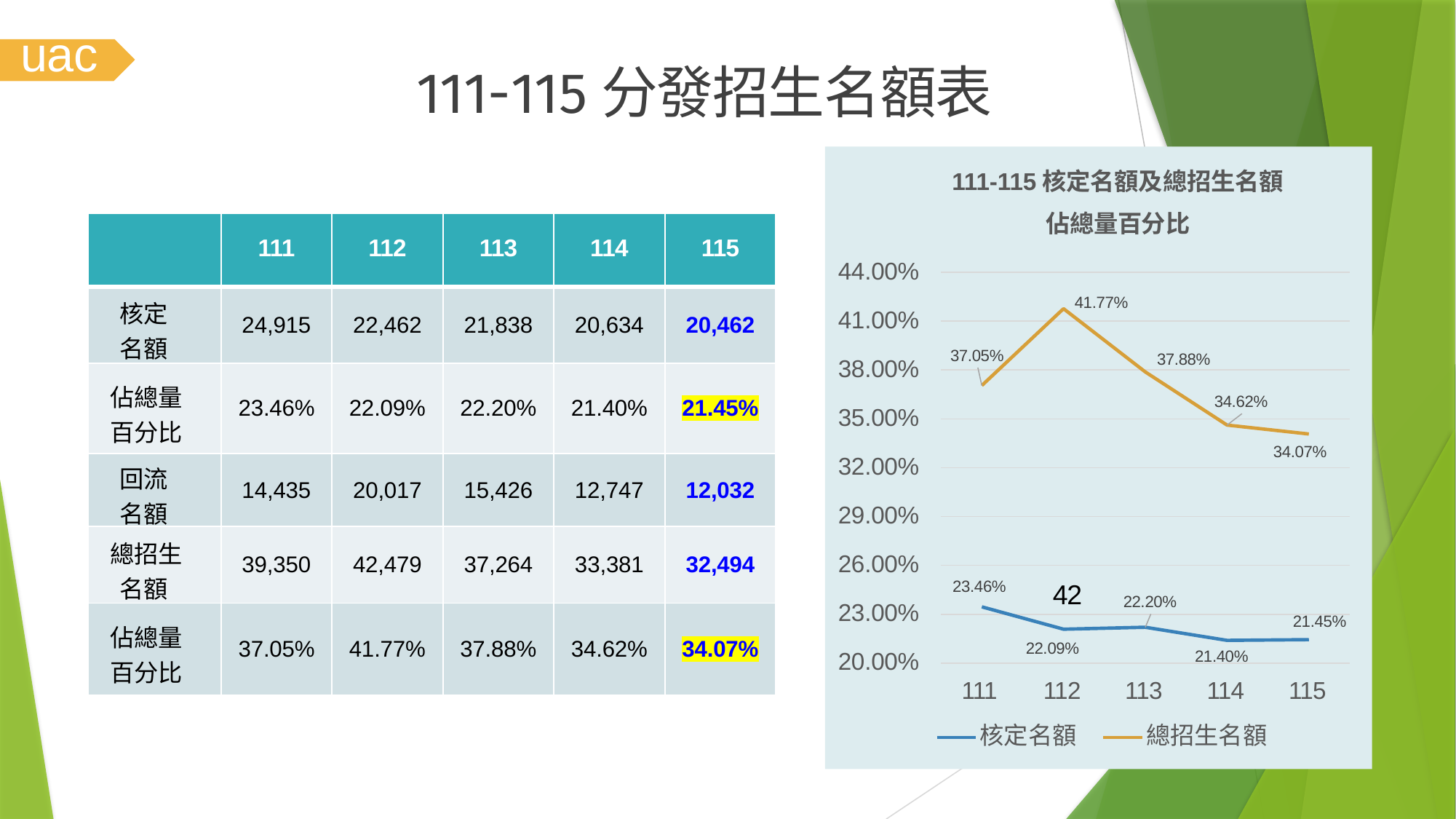

uac

# 111-115分發招生名額表

111-115核定名額及總招生名額
佔總量百分比
|  | 111 | 112 | 113 | 114 | 115 |
| --- | --- | --- | --- | --- | --- |
| 核定名額 | 24,915 | 22,462 | 21,838 | 20,634 | 20,462 |
| 佔總量百分比 | 23.46% | 22.09% | 22.20% | 21.40% | 21.45% |
| 回流名額 | 14,435 | 20,017 | 15,426 | 12,747 | 12,032 |
| 總招生名額 | 39,350 | 42,479 | 37,264 | 33,381 | 32,494 |
| 佔總量百分比 | 37.05% | 41.77% | 37.88% | 34.62% | 34.07% |
44.00%
41.00%
38.00%
35.00%
32.00%
29.00%
26.00%
23.00%
20.00%
41.77%
37.05%
37.88%

34.62%
34.07%
23.46%
42
22.20%
21.45%
22.09%
21.40%
111	112	113	114	115
核定名額	總招生名額